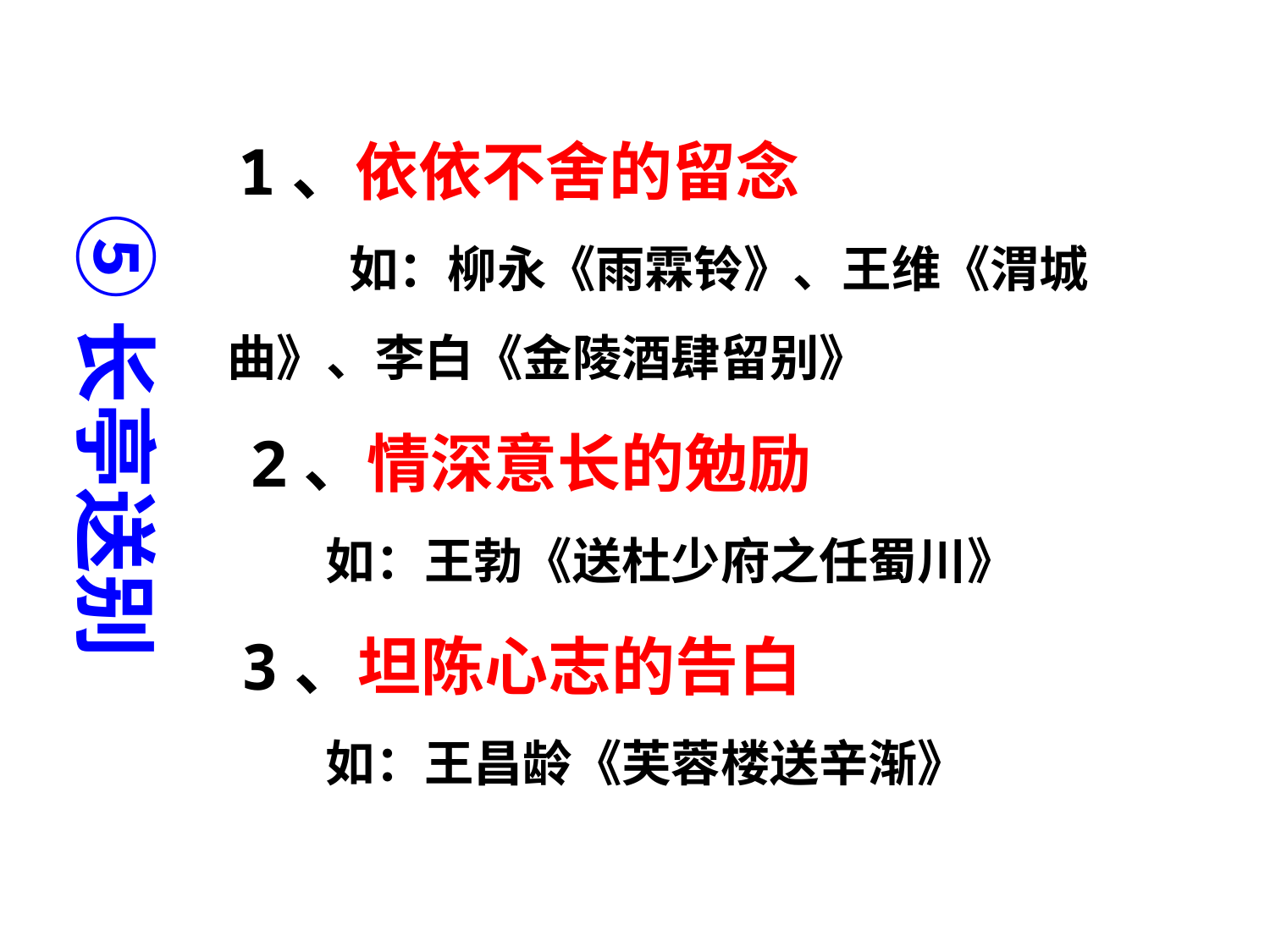

1、依依不舍的留念
 　　如：柳永《雨霖铃》、王维《渭城曲》、李白《金陵酒肆留别》
 2、情深意长的勉励
　　如：王勃《送杜少府之任蜀川》
 3、坦陈心志的告白
　　如：王昌龄《芙蓉楼送辛渐》
⑤长亭送别